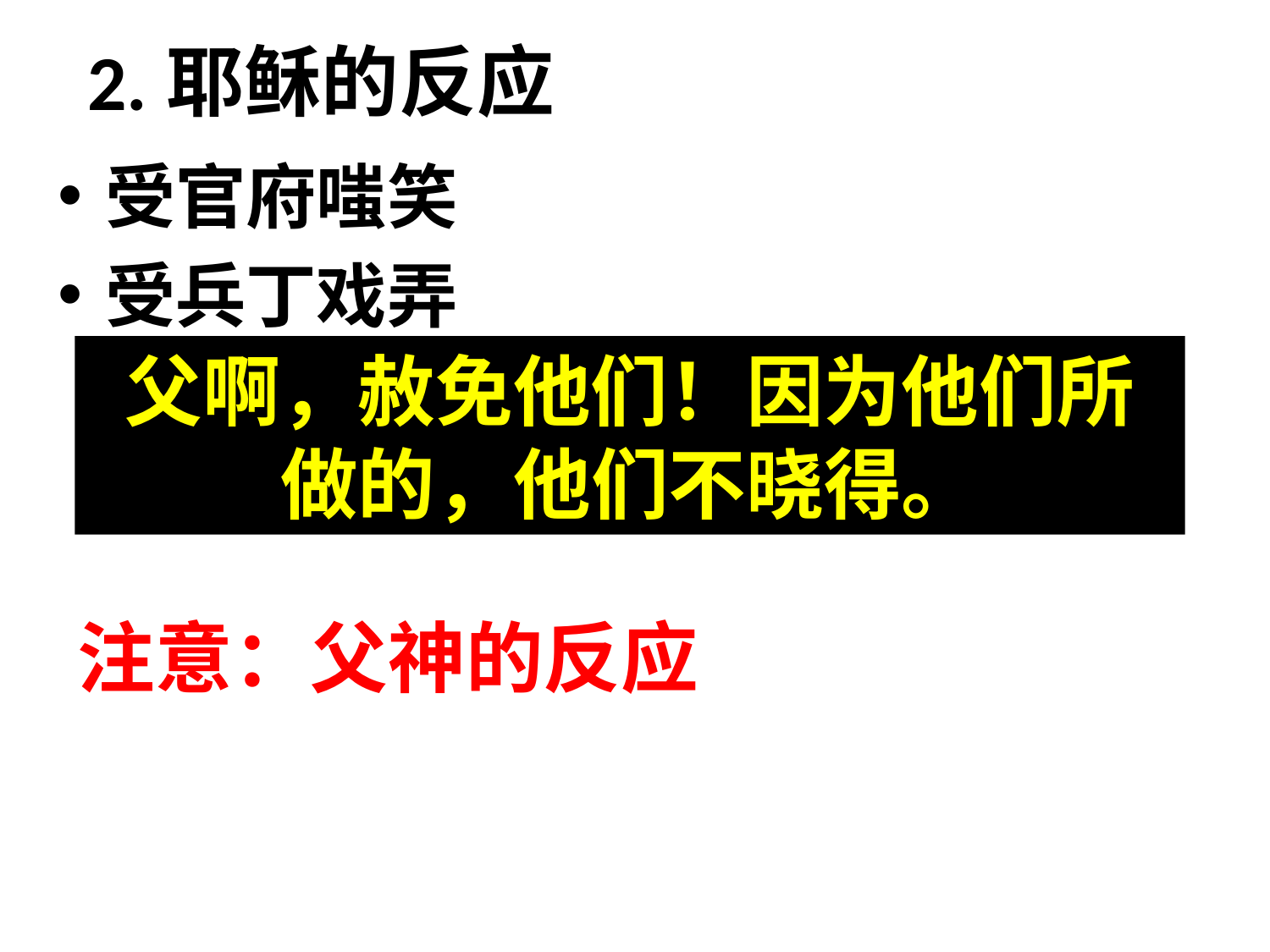

# 2.耶稣的反应
受官府嗤笑
受兵丁戏弄
父啊，赦免他们！因为他们所做的，他们不晓得。
注意：父神的反应